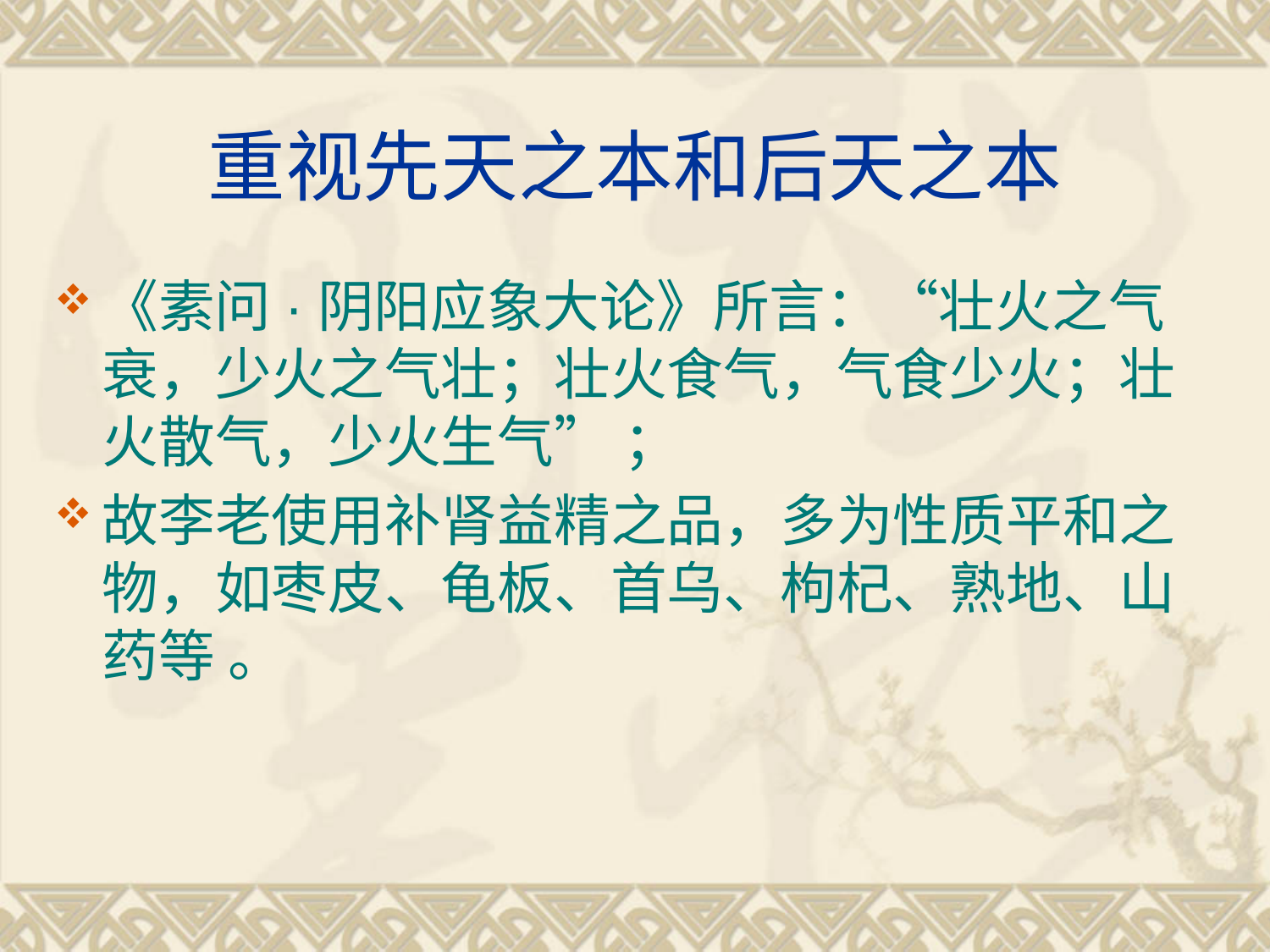

# 重视先天之本和后天之本
《素问·阴阳应象大论》所言：“壮火之气衰，少火之气壮；壮火食气，气食少火；壮火散气，少火生气” ；
故李老使用补肾益精之品，多为性质平和之物，如枣皮、龟板、首乌、枸杞、熟地、山药等 。